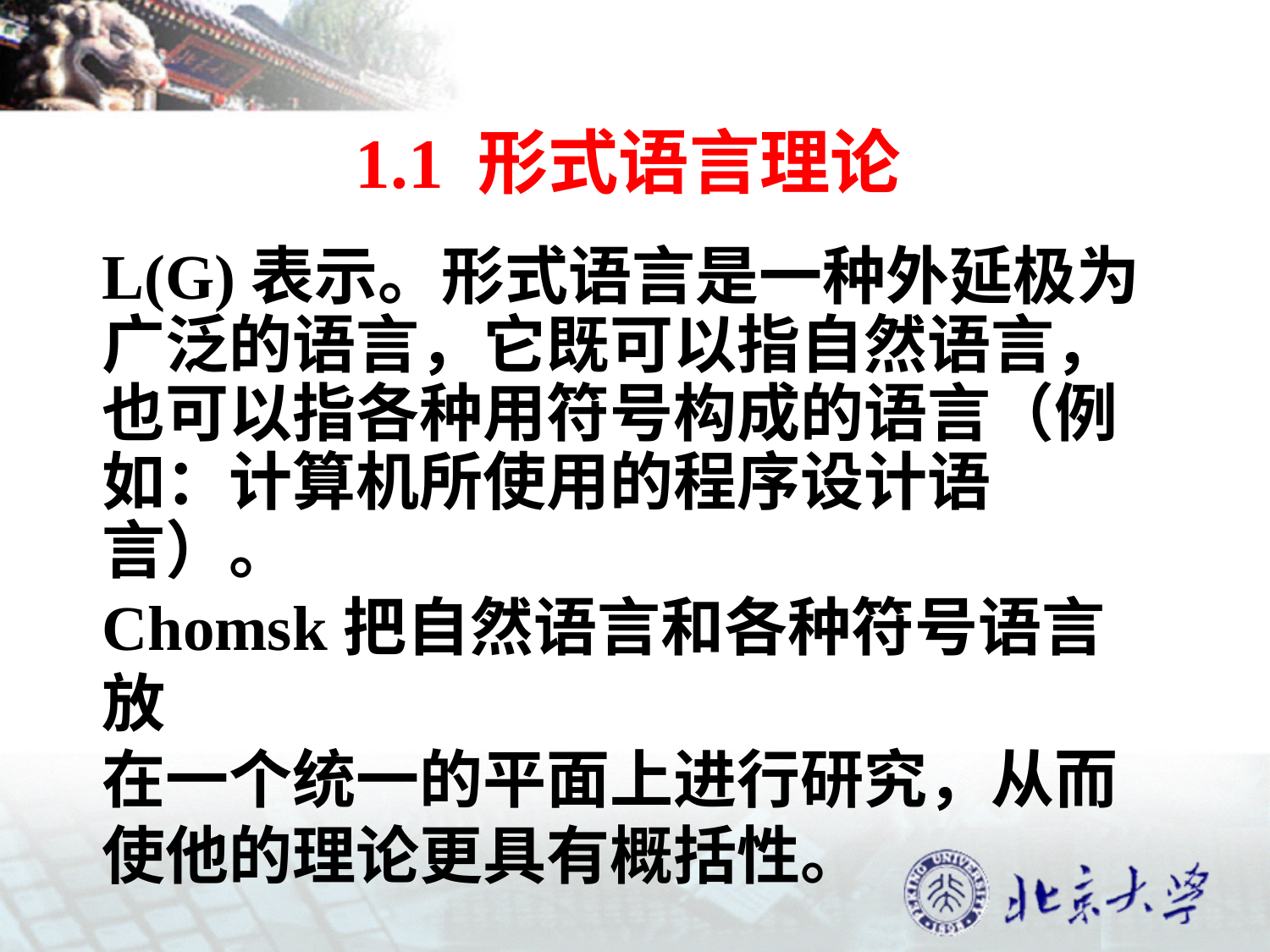

1.1 形式语言理论
L(G)表示。形式语言是一种外延极为
广泛的语言，它既可以指自然语言，
也可以指各种用符号构成的语言（例
如：计算机所使用的程序设计语言）。
Chomsk把自然语言和各种符号语言放
在一个统一的平面上进行研究，从而
使他的理论更具有概括性。